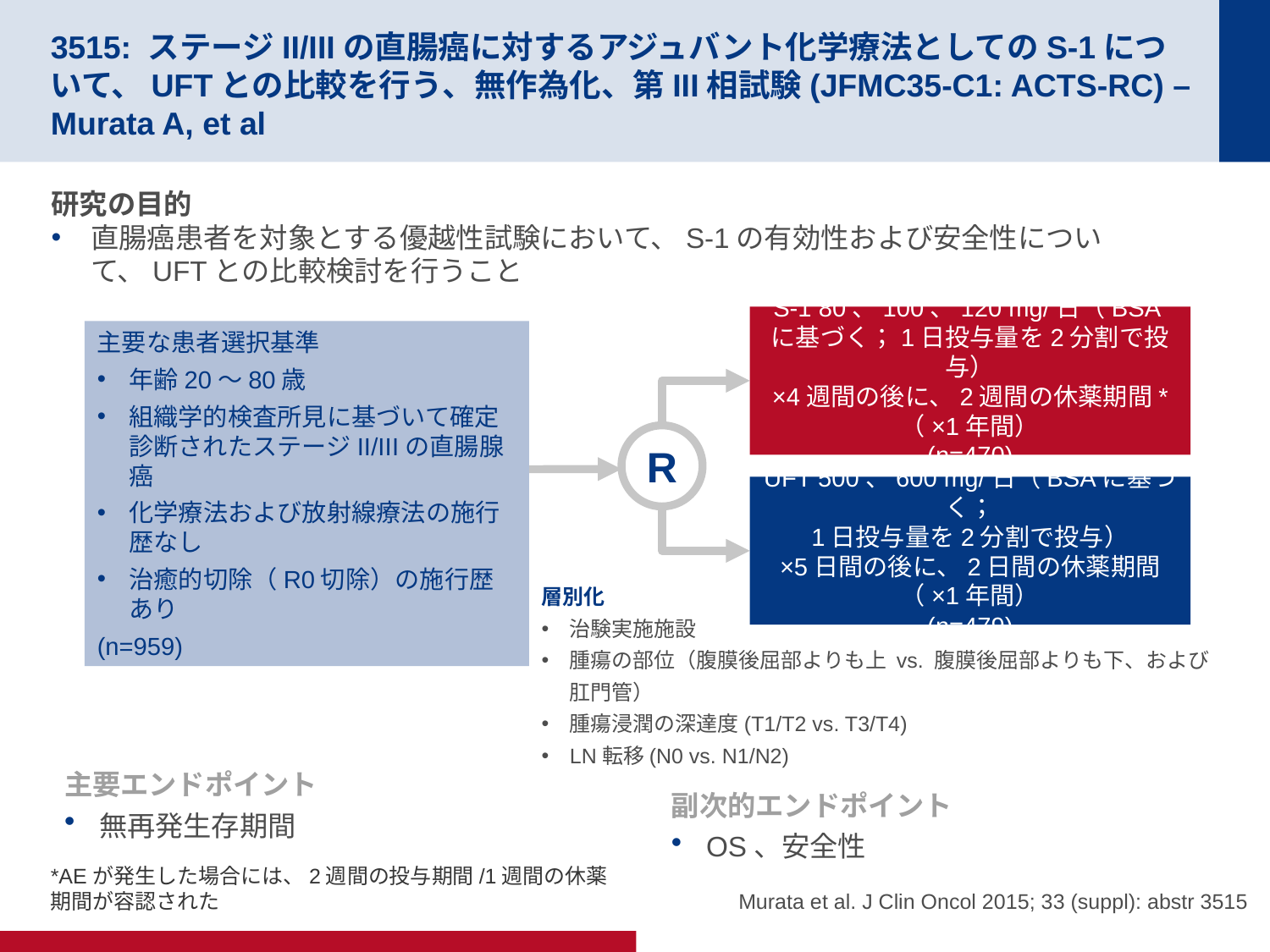

# 3515: ステージII/IIIの直腸癌に対するアジュバント化学療法としてのS-1について、UFTとの比較を行う、無作為化、第III相試験(JFMC35-C1: ACTS-RC) – Murata A, et al
研究の目的
直腸癌患者を対象とする優越性試験において、S-1の有効性および安全性について、UFTとの比較検討を行うこと

S-1 80、100、120 mg/日（BSAに基づく；1日投与量を2分割で投与）
×4週間の後に、2週間の休薬期間*
（×1年間）
(n=470)
主要な患者選択基準
年齢20～80歳
組織学的検査所見に基づいて確定診断されたステージII/IIIの直腸腺癌
化学療法および放射線療法の施行歴なし
治癒的切除（R0切除）の施行歴あり
(n=959)
R
UFT 500、600 mg/日（BSAに基づく；
1日投与量を2分割で投与）
×5日間の後に、2日間の休薬期間
（×1年間）
(n=479)
層別化
治験実施施設
腫瘍の部位（腹膜後屈部よりも上 vs. 腹膜後屈部よりも下、および肛門管）
腫瘍浸潤の深達度(T1/T2 vs. T3/T4)
LN転移(N0 vs. N1/N2)
主要エンドポイント
無再発生存期間
副次的エンドポイント
OS、安全性
*AEが発生した場合には、2週間の投与期間/1週間の休薬期間が容認された
Murata et al. J Clin Oncol 2015; 33 (suppl): abstr 3515